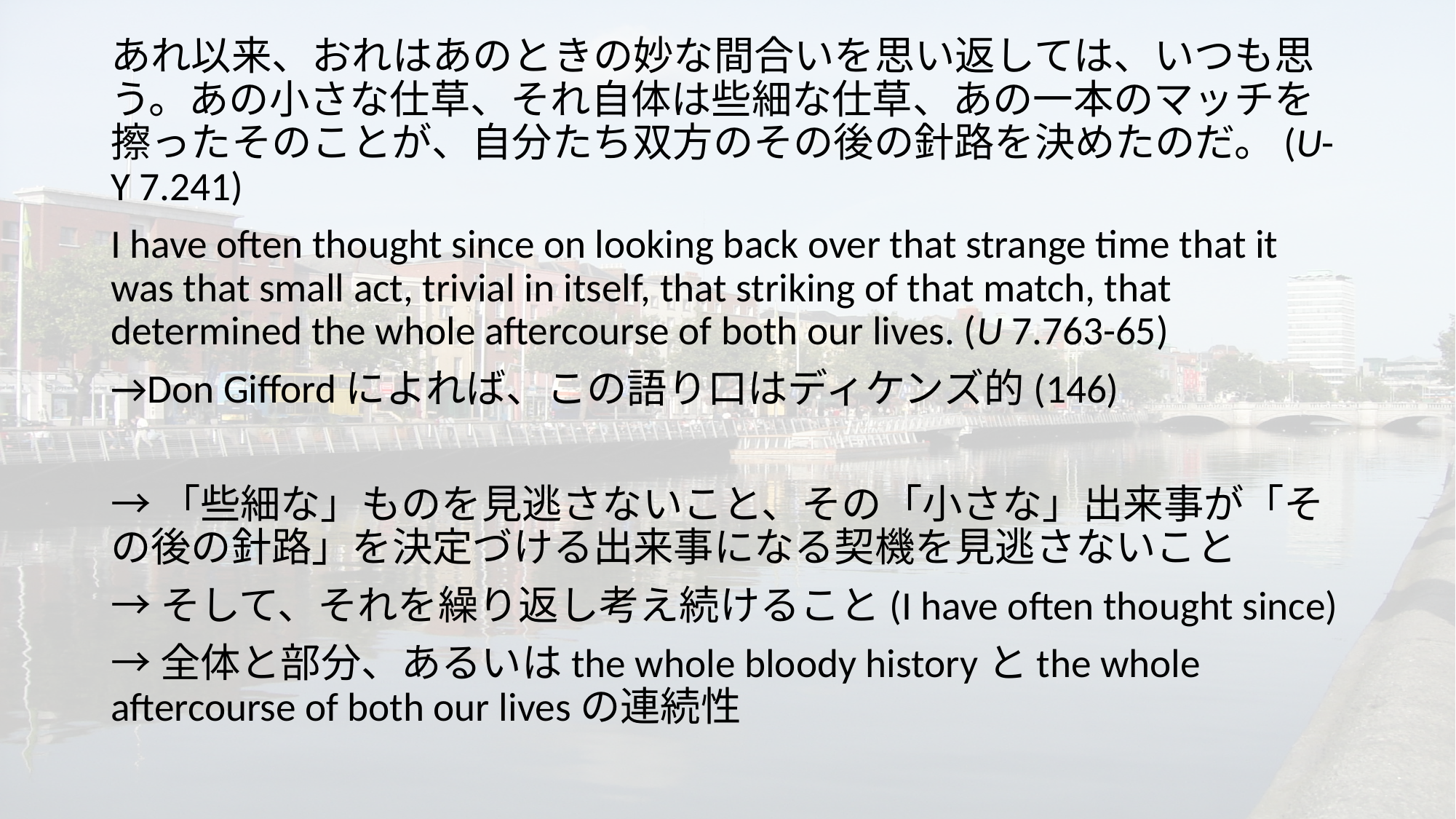

あれ以来、おれはあのときの妙な間合いを思い返しては、いつも思う。あの小さな仕草、それ自体は些細な仕草、あの一本のマッチを擦ったそのことが、自分たち双方のその後の針路を決めたのだ。(U-Y 7.241)
I have often thought since on looking back over that strange time that it was that small act, trivial in itself, that striking of that match, that determined the whole aftercourse of both our lives. (U 7.763-65)
→Don Giffordによれば、この語り口はディケンズ的(146)

→「些細な」ものを見逃さないこと、その「小さな」出来事が「その後の針路」を決定づける出来事になる契機を見逃さないこと
→そして、それを繰り返し考え続けること(I have often thought since)
→全体と部分、あるいはthe whole bloody historyとthe whole aftercourse of both our livesの連続性